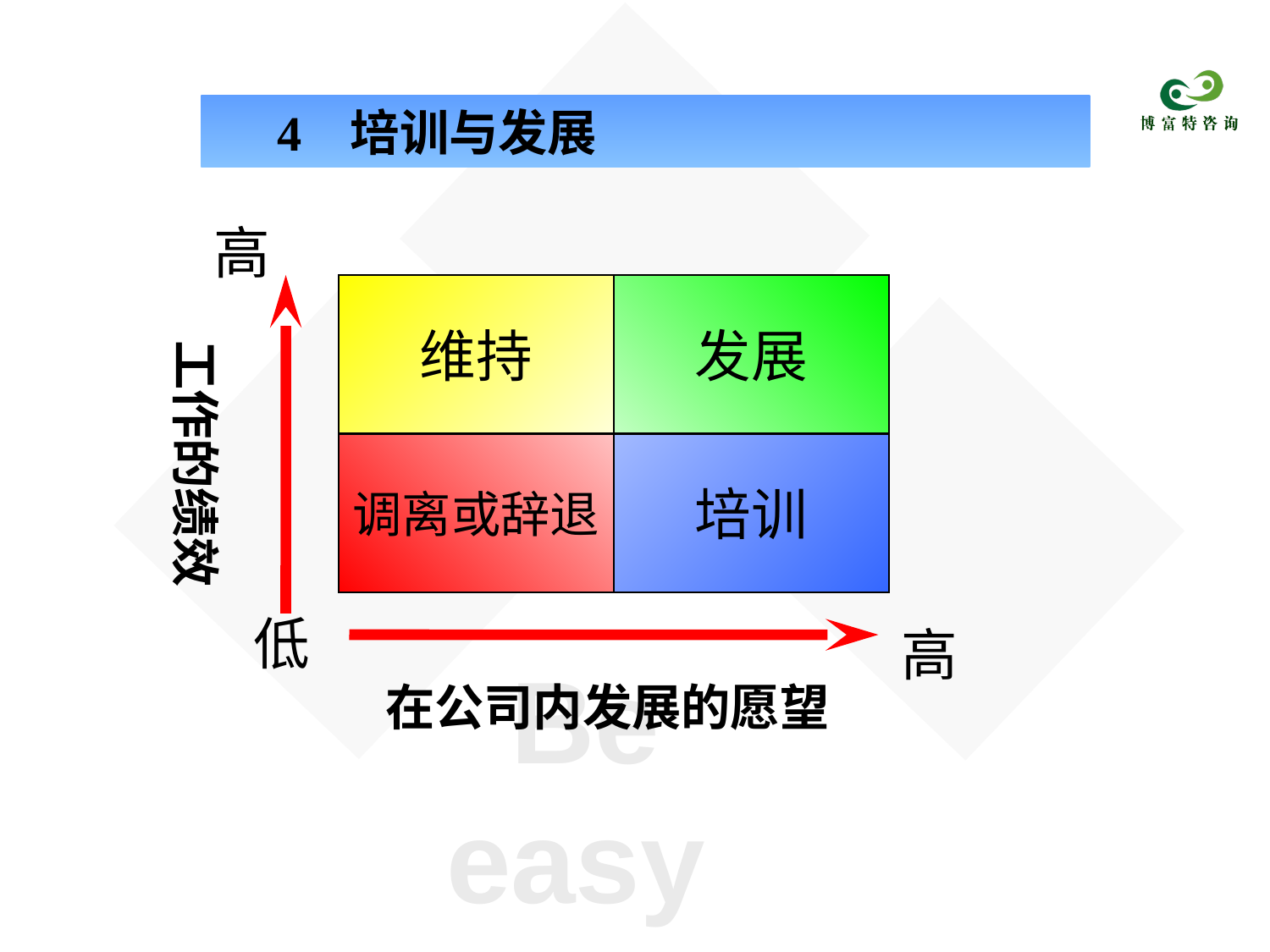

4   培训与发展
高

维持
发展
工作的绩效
调离或辞退
培训
低
高

在公司内发展的愿望